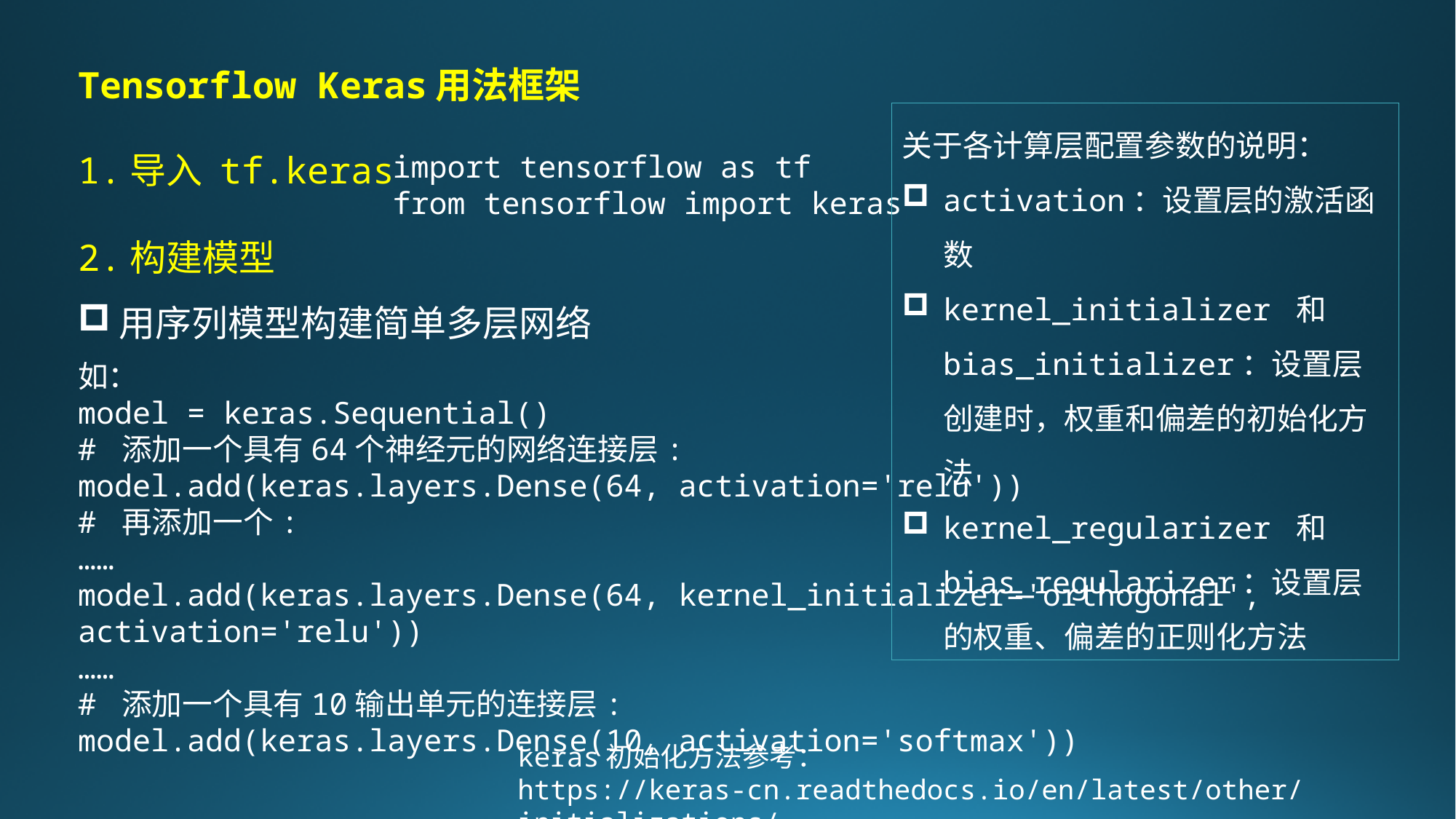

Tensorflow Keras用法框架
关于各计算层配置参数的说明：
activation：设置层的激活函数
kernel_initializer 和 bias_initializer：设置层创建时，权重和偏差的初始化方法
kernel_regularizer 和 bias_regularizer：设置层的权重、偏差的正则化方法
1.导入 tf.keras

2.构建模型
用序列模型构建简单多层网络
import tensorflow as tf
from tensorflow import keras
如：
model = keras.Sequential()
# 添加一个具有64个神经元的网络连接层:
model.add(keras.layers.Dense(64, activation='relu'))
# 再添加一个:
……
model.add(keras.layers.Dense(64, kernel_initializer='orthogonal', activation='relu'))
……
# 添加一个具有10输出单元的连接层:
model.add(keras.layers.Dense(10, activation='softmax'))
keras初始化方法参考：
https://keras-cn.readthedocs.io/en/latest/other/initializations/